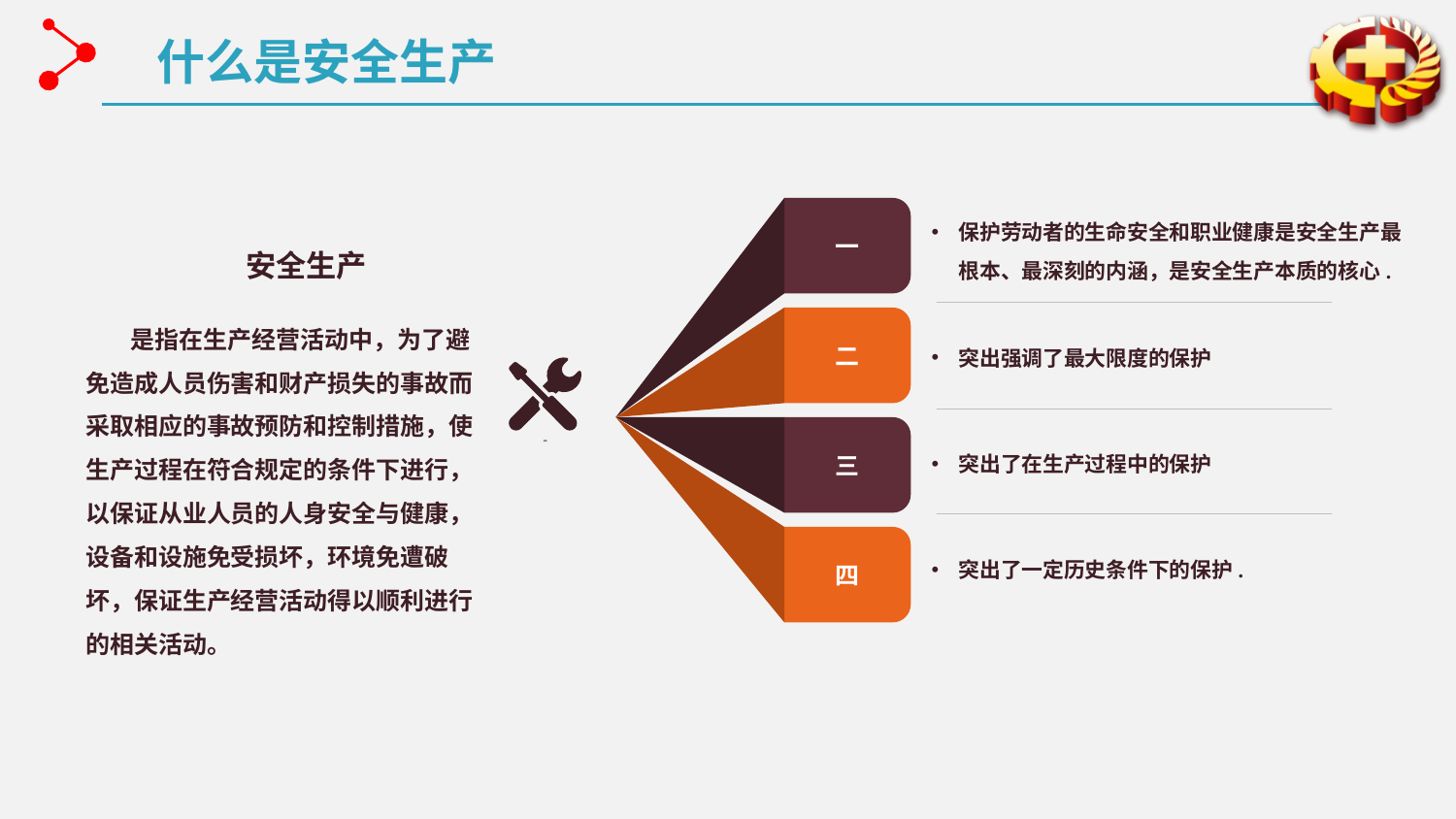

什么是安全生产
保护劳动者的生命安全和职业健康是安全生产最根本、最深刻的内涵，是安全生产本质的核心.

一
安全生产
       是指在生产经营活动中，为了避免造成人员伤害和财产损失的事故而采取相应的事故预防和控制措施，使生产过程在符合规定的条件下进行，以保证从业人员的人身安全与健康，设备和设施免受损坏，环境免遭破坏，保证生产经营活动得以顺利进行的相关活动。
突出强调了最大限度的保护

二

本质
突出了在生产过程中的保护

三
突出了一定历史条件下的保护.
四